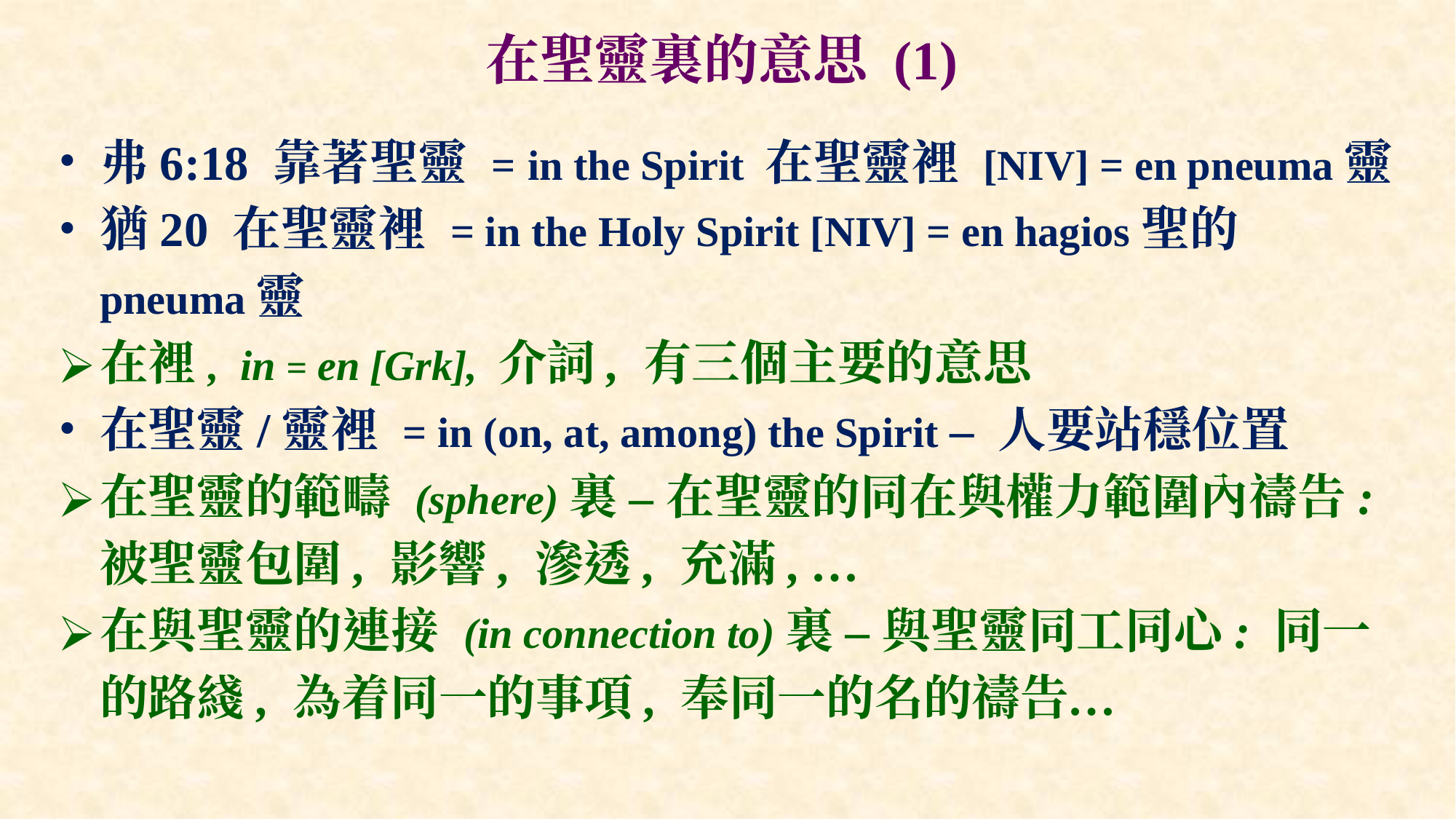

# 在聖靈裏的意思 (1)
弗6:18 靠著聖靈 = in the Spirit 在聖靈裡 [NIV] = en pneuma靈
猶20 在聖靈裡 = in the Holy Spirit [NIV] = en hagios聖的pneuma靈
在裡,  in = en [Grk], 介詞, 有三個主要的意思
在聖靈/靈裡 = in (on, at, among) the Spirit – 人要站穩位置
在聖靈的範疇 (sphere)裏 – 在聖靈的同在與權力範圍內禱告: 被聖靈包圍, 影響, 滲透, 充滿, …
在與聖靈的連接 (in connection to)裏 – 與聖靈同工同心: 同一的路綫, 為着同一的事項, 奉同一的名的禱告…